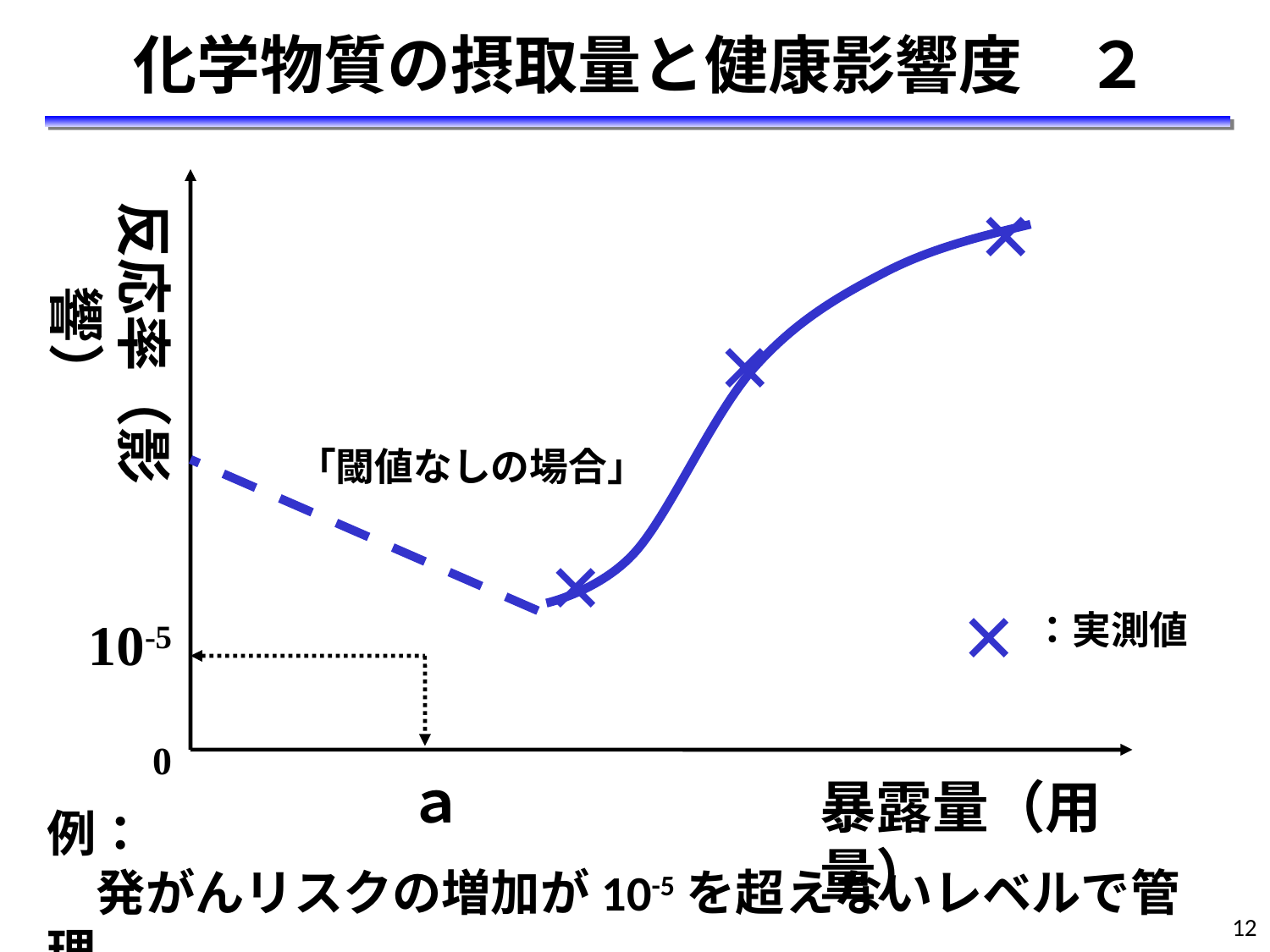

化学物質の摂取量と健康影響度　２
反応率（影響）
×

×
「閾値なしの場合」
×
×
：実測値
10-5

0

ａ
暴露量（用量）
例：
　発がんリスクの増加が10-5を超えないレベルで管理
12